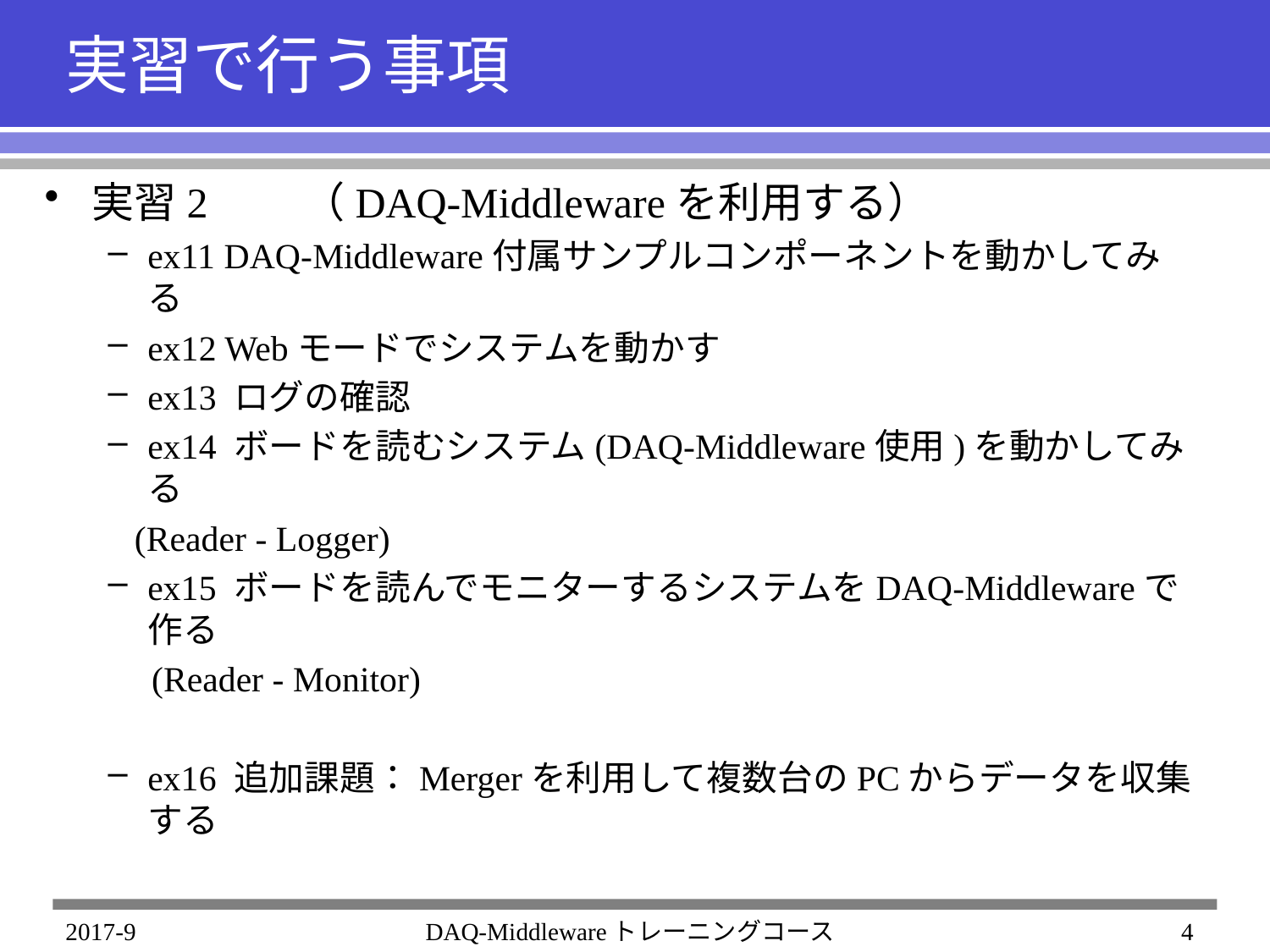

# 実習で行う事項
実習2　　（DAQ-Middlewareを利用する）
ex11 DAQ-Middleware付属サンプルコンポーネントを動かしてみる
ex12 Webモードでシステムを動かす
ex13 ログの確認
ex14 ボードを読むシステム(DAQ-Middleware使用)を動かしてみる
   (Reader - Logger)
ex15 ボードを読んでモニターするシステムをDAQ-Middlewareで作る
　(Reader - Monitor)

ex16 追加課題：Mergerを利用して複数台のPCからデータを収集する
2017-9
DAQ-Middlewareトレーニングコース
4